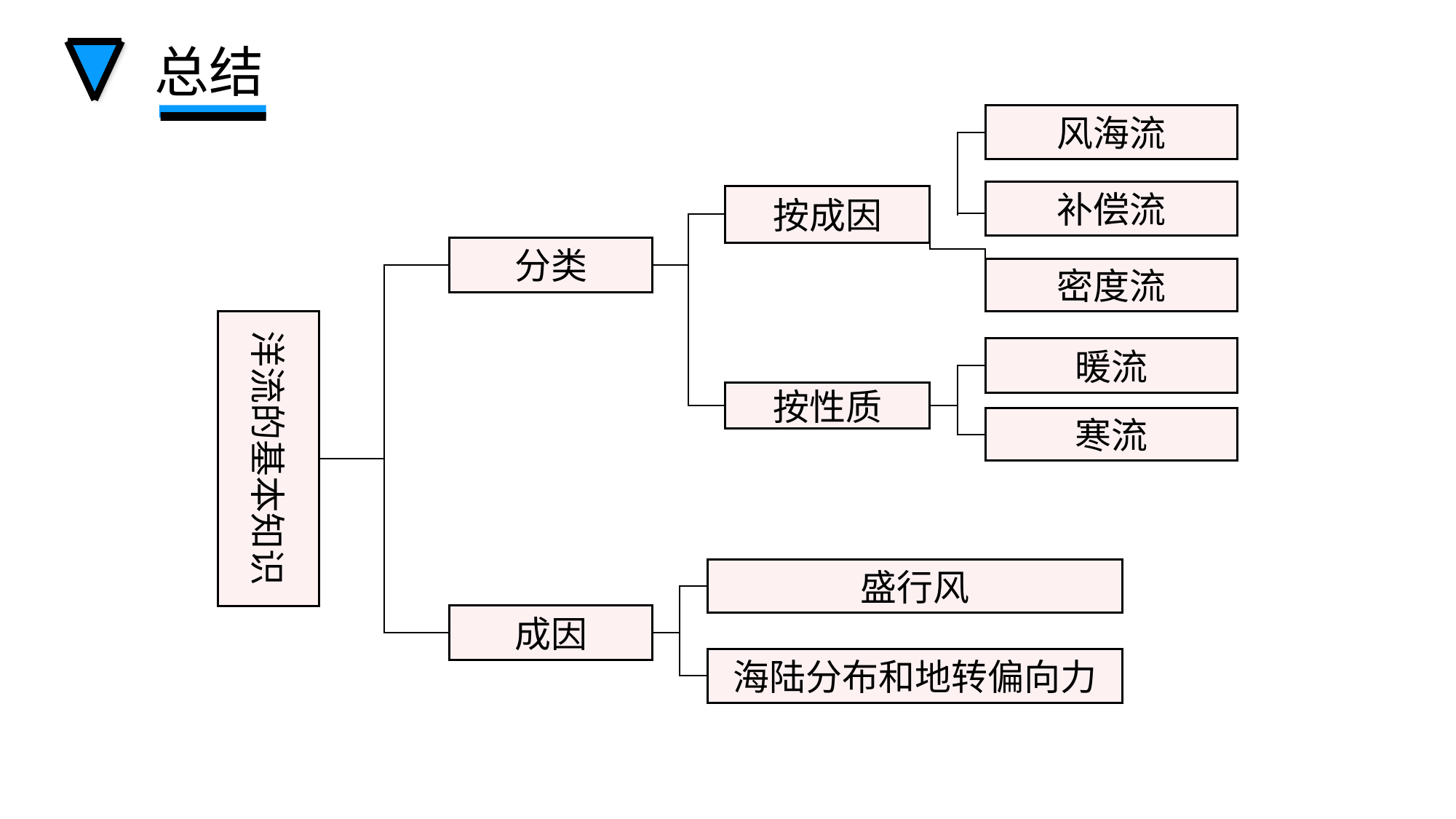

总结

风海流
补偿流
按成因
分类
密度流
洋流的基本知识
暖流
按性质
寒流
盛行风
成因
海陆分布和地转偏向力